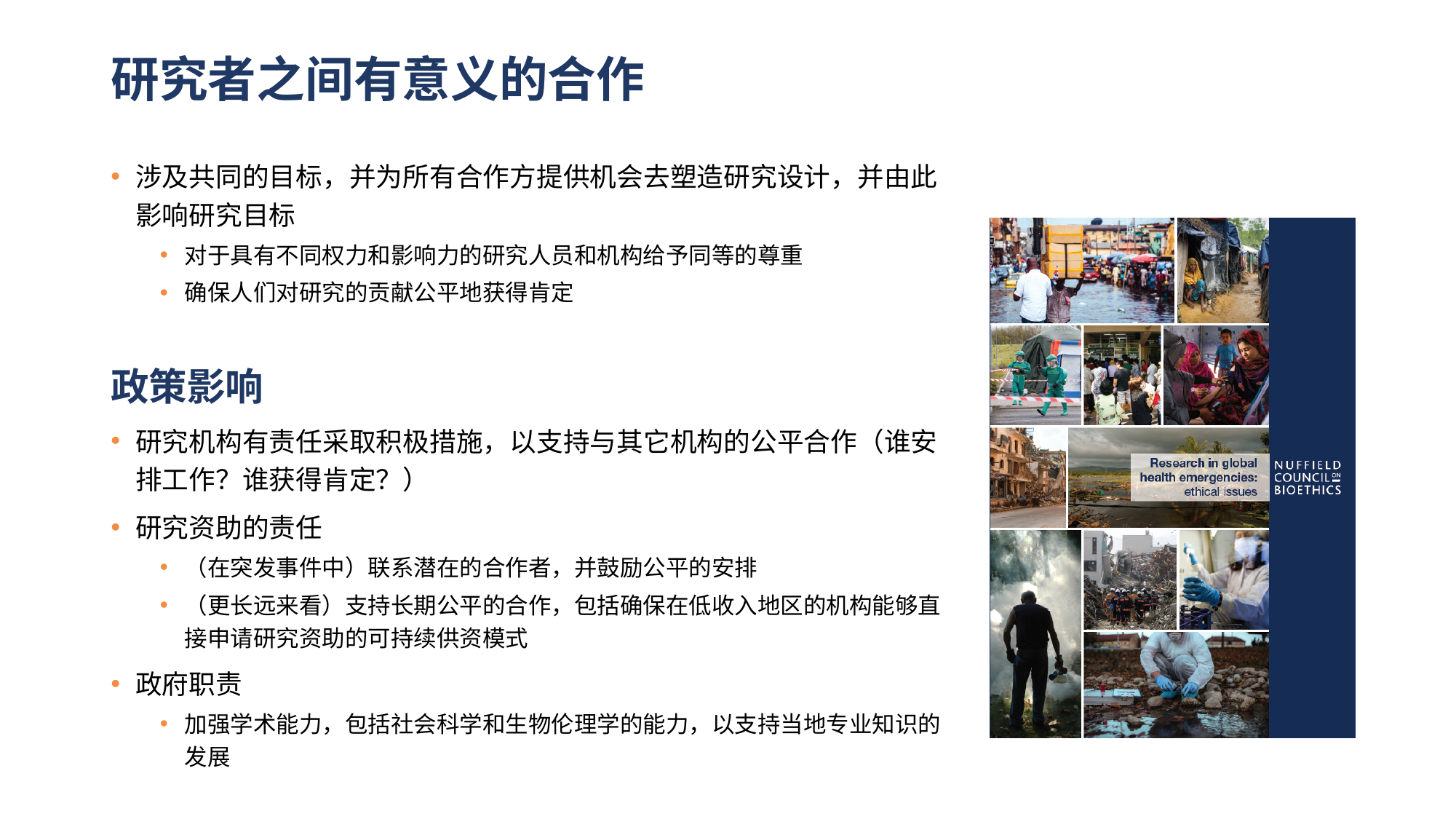

# 研究者之间有意义的合作
涉及共同的目标，并为所有合作方提供机会去塑造研究设计，并由此影响研究目标
对于具有不同权力和影响力的研究人员和机构给予同等的尊重
确保人们对研究的贡献公平地获得肯定

政策影响
研究机构有责任采取积极措施，以支持与其它机构的公平合作（谁安排工作？谁获得肯定？）
研究资助的责任
（在突发事件中）联系潜在的合作者，并鼓励公平的安排
（更长远来看）支持长期公平的合作，包括确保在低收入地区的机构能够直接申请研究资助的可持续供资模式
政府职责
加强学术能力，包括社会科学和生物伦理学的能力，以支持当地专业知识的发展